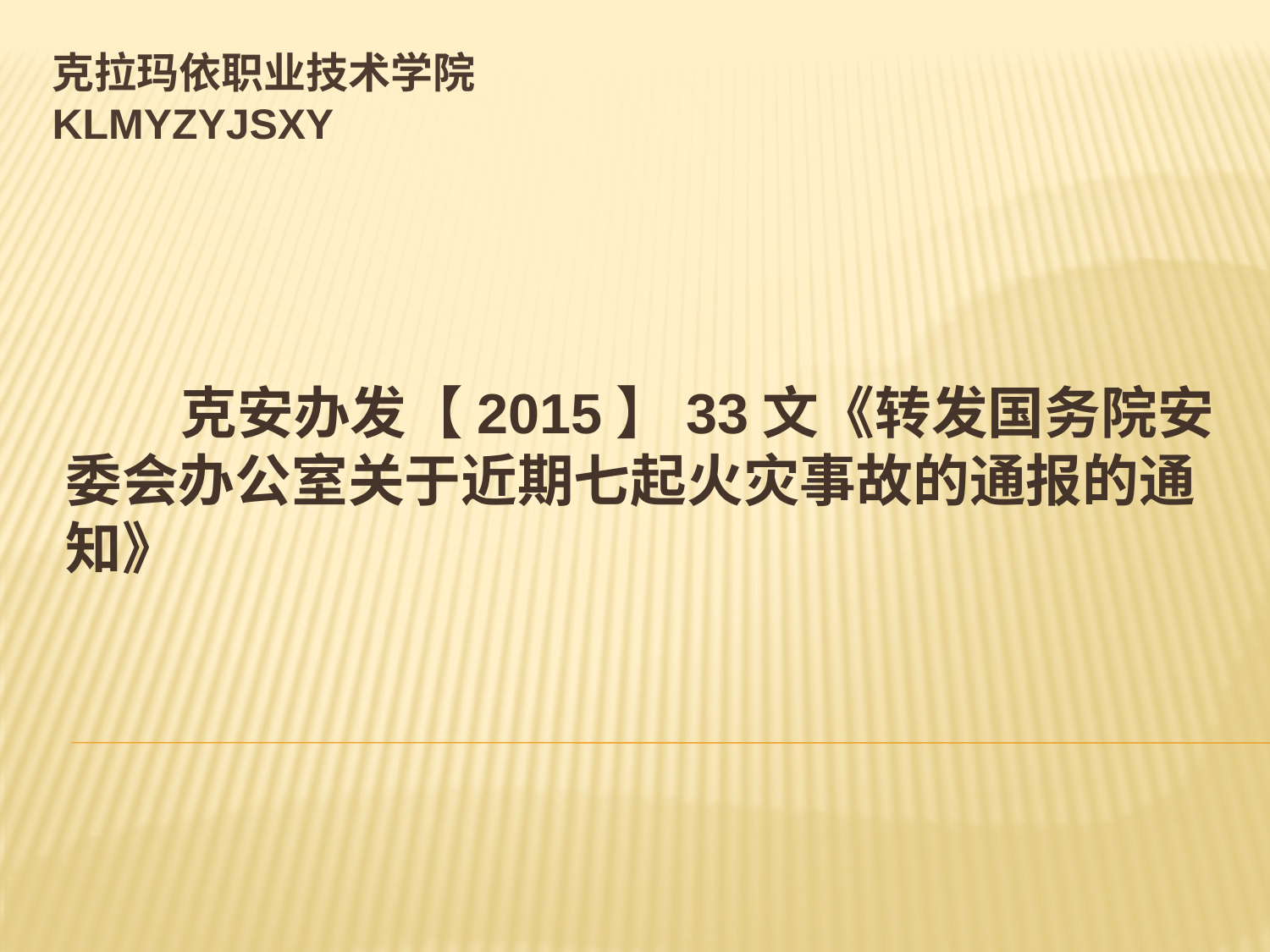

# 克拉玛依职业技术学院klmyzyjsxy
        克安办发【2015】33文《转发国务院安委会办公室关于近期七起火灾事故的通报的通知》